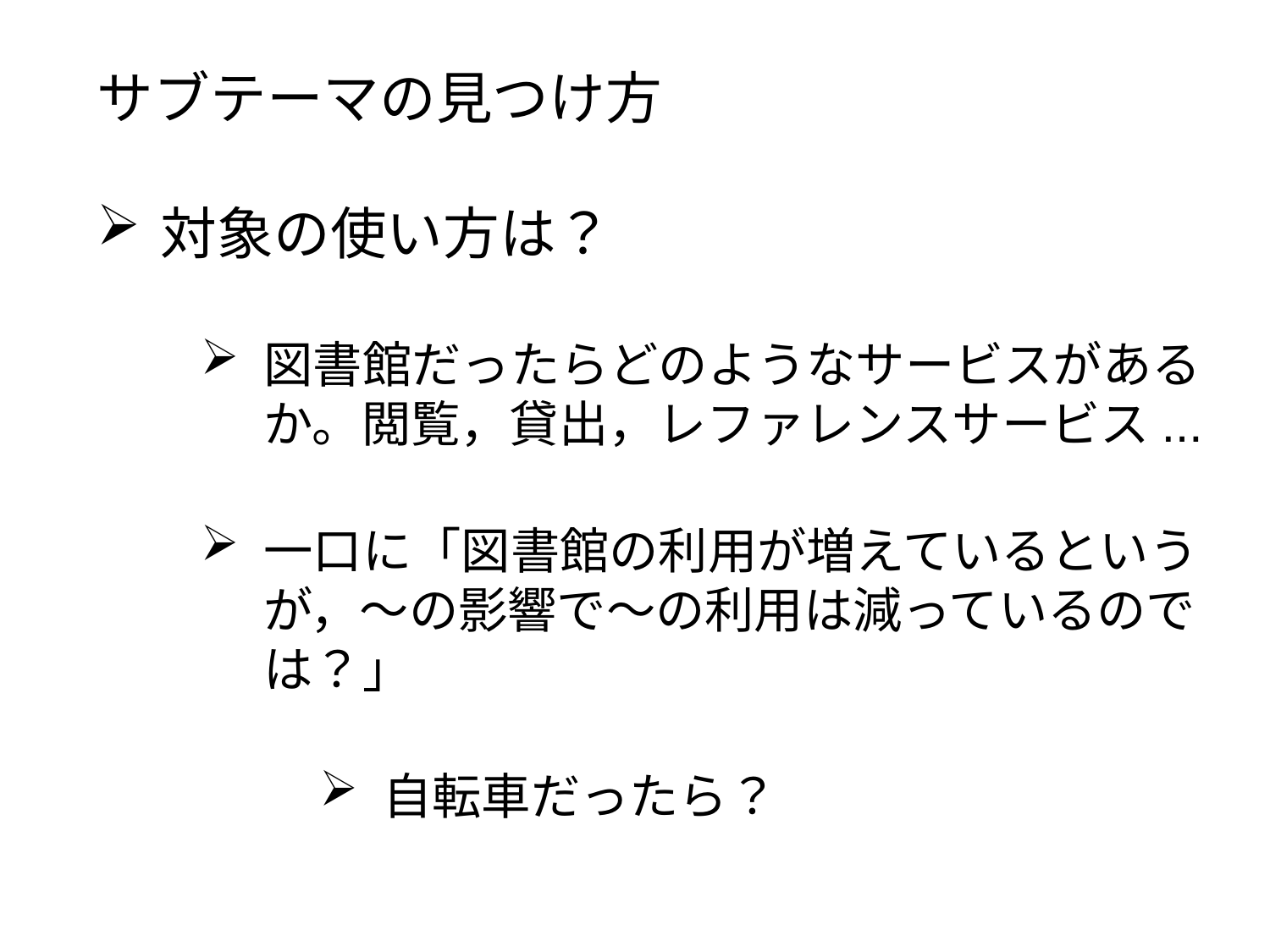

サブテーマの見つけ方

対象の使い方は？

図書館だったらどのようなサービスがあるか。閲覧，貸出，レファレンスサービス...

一口に「図書館の利用が増えているというが，～の影響で～の利用は減っているのでは？」

自転車だったら？